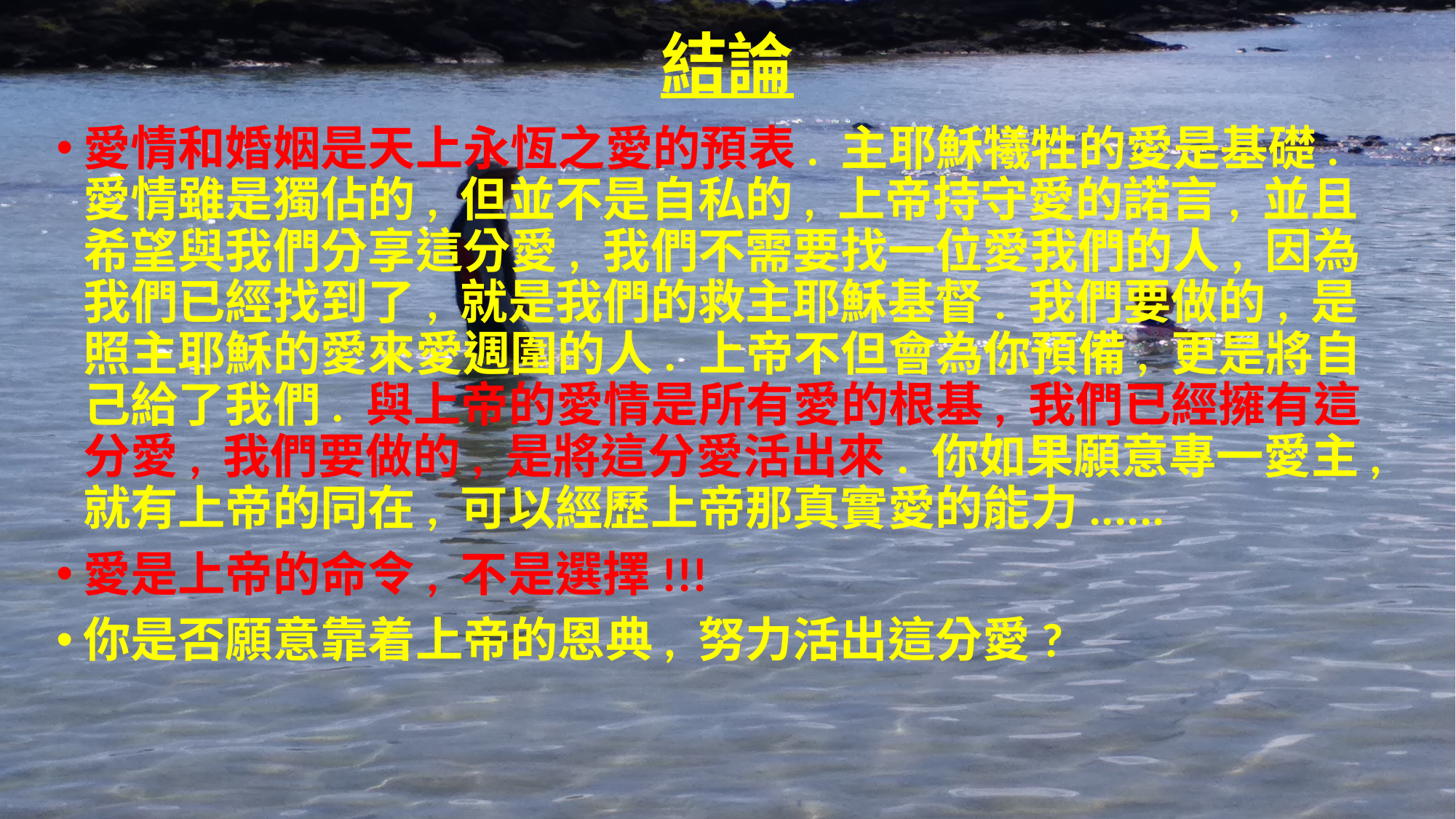

# 結論
愛情和婚姻是天上永恆之愛的預表. 主耶穌犧牲的愛是基礎. 愛情雖是獨佔的, 但並不是自私的, 上帝持守愛的諾言, 並且希望與我們分享這分愛, 我們不需要找一位愛我們的人, 因為我們已經找到了, 就是我們的救主耶穌基督. 我們要做的, 是照主耶穌的愛來愛週圍的人. 上帝不但會為你預備, 更是將自己給了我們. 與上帝的愛情是所有愛的根基, 我們已經擁有這分愛, 我們要做的, 是將這分愛活出來. 你如果願意專一愛主, 就有上帝的同在, 可以經歷上帝那真實愛的能力......
愛是上帝的命令, 不是選擇!!!
你是否願意靠着上帝的恩典, 努力活出這分愛?